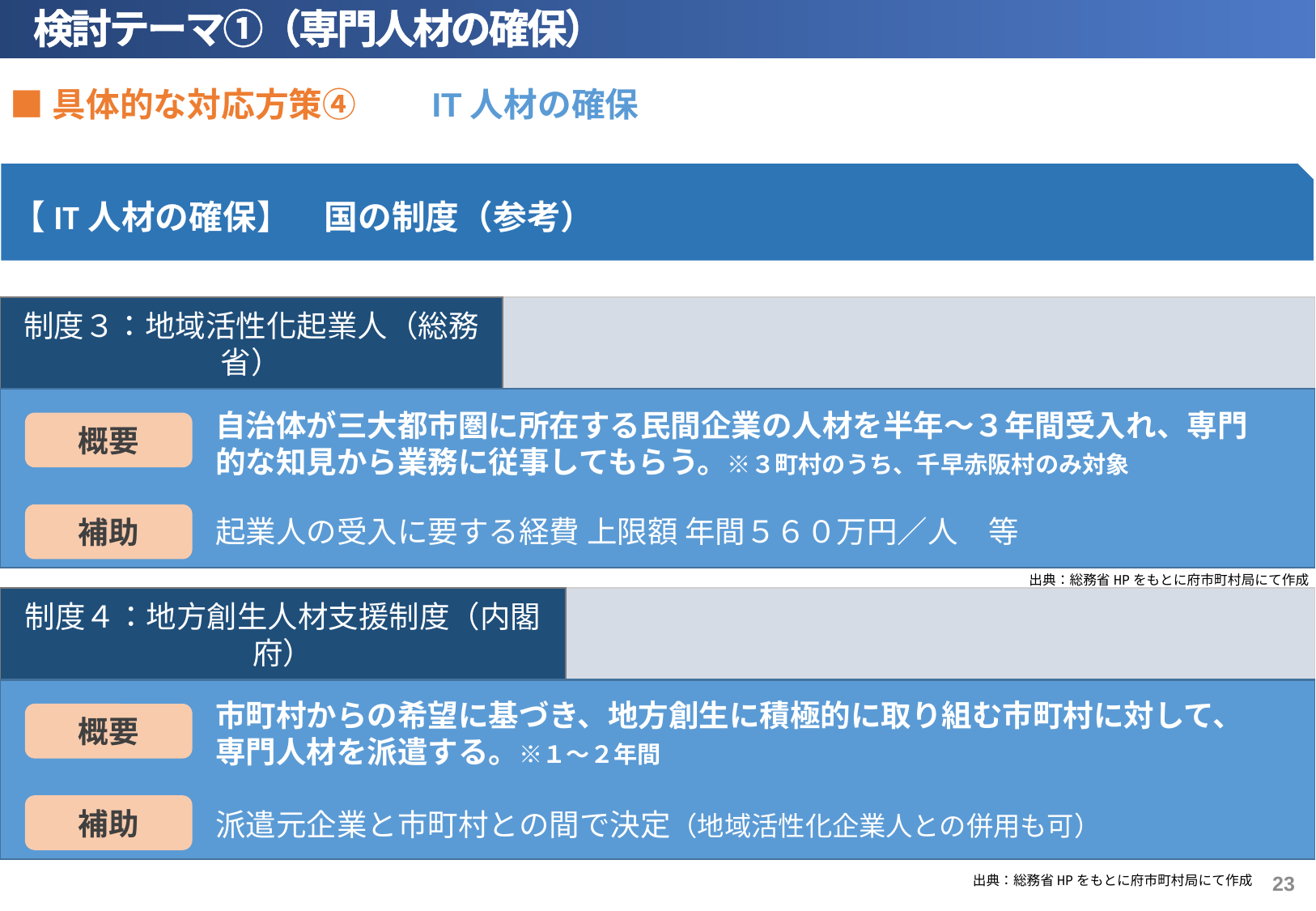

検討テーマ①（専門人材の確保）

■具体的な対応方策④　　IT人材の確保
【IT人材の確保】　国の制度（参考）

制度３：地域活性化起業人（総務省）

自治体が三大都市圏に所在する民間企業の人材を半年～３年間受入れ、専門的な知見から業務に従事してもらう。※３町村のうち、千早赤阪村のみ対象
概要
補助
起業人の受入に要する経費 上限額 年間５６０万円／人　等
出典：総務省HPをもとに府市町村局にて作成

制度４：地方創生人材支援制度（内閣府）

概要
補助
派遣元企業と市町村との間で決定（地域活性化企業人との併用も可）
市町村からの希望に基づき、地方創生に積極的に取り組む市町村に対して、専門人材を派遣する。※１～２年間
23
出典：総務省HPをもとに府市町村局にて作成